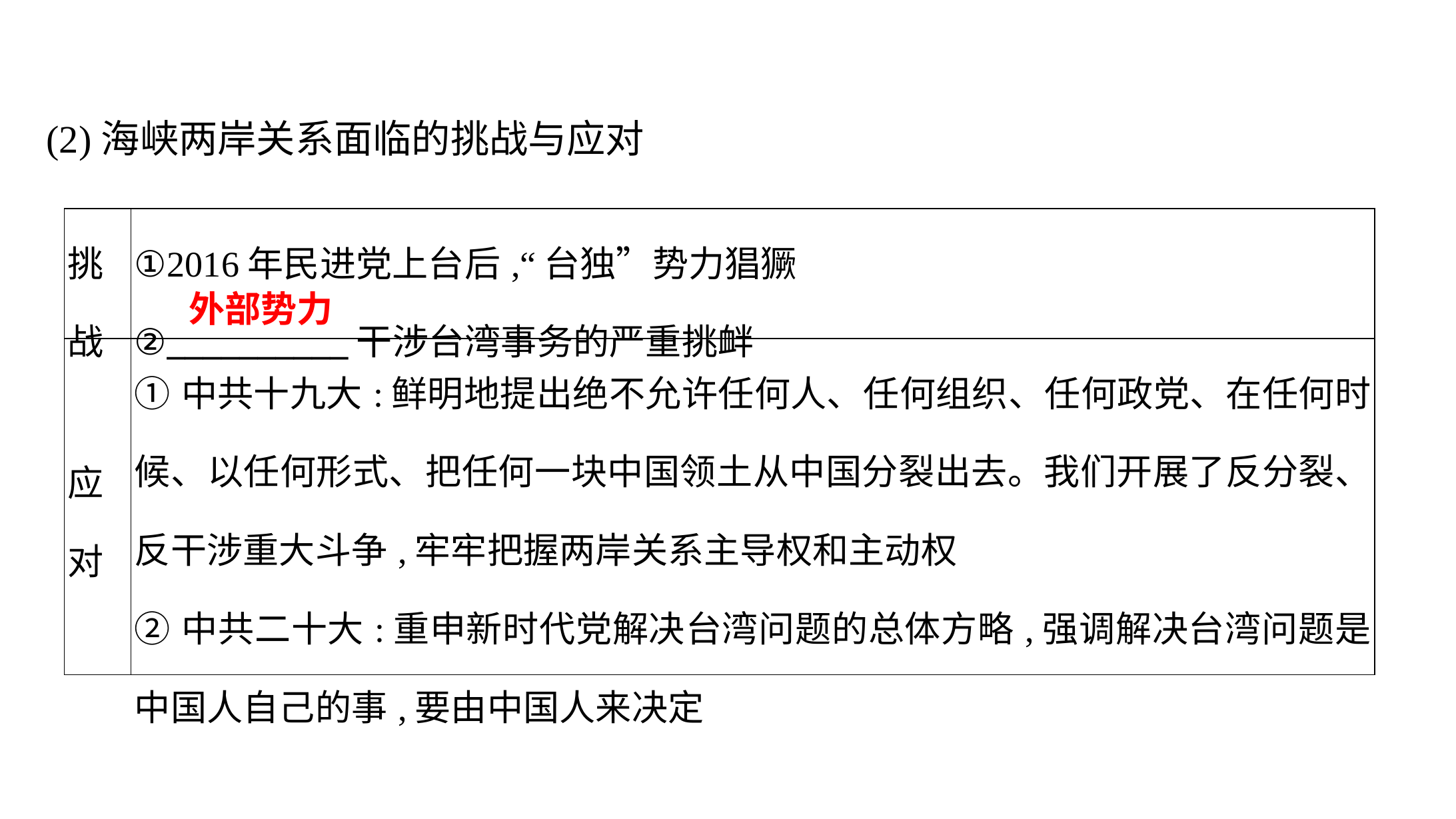

(2)海峡两岸关系面临的挑战与应对
| 挑战 | ①2016年民进党上台后,“台独”势力猖獗 ②\_\_\_\_\_\_\_\_\_\_干涉台湾事务的严重挑衅 |
| --- | --- |
| 应对 | ①中共十九大:鲜明地提出绝不允许任何人、任何组织、任何政党、在任何时候、以任何形式、把任何一块中国领土从中国分裂出去。我们开展了反分裂、反干涉重大斗争,牢牢把握两岸关系主导权和主动权 ②中共二十大:重申新时代党解决台湾问题的总体方略,强调解决台湾问题是中国人自己的事,要由中国人来决定 |
外部势力